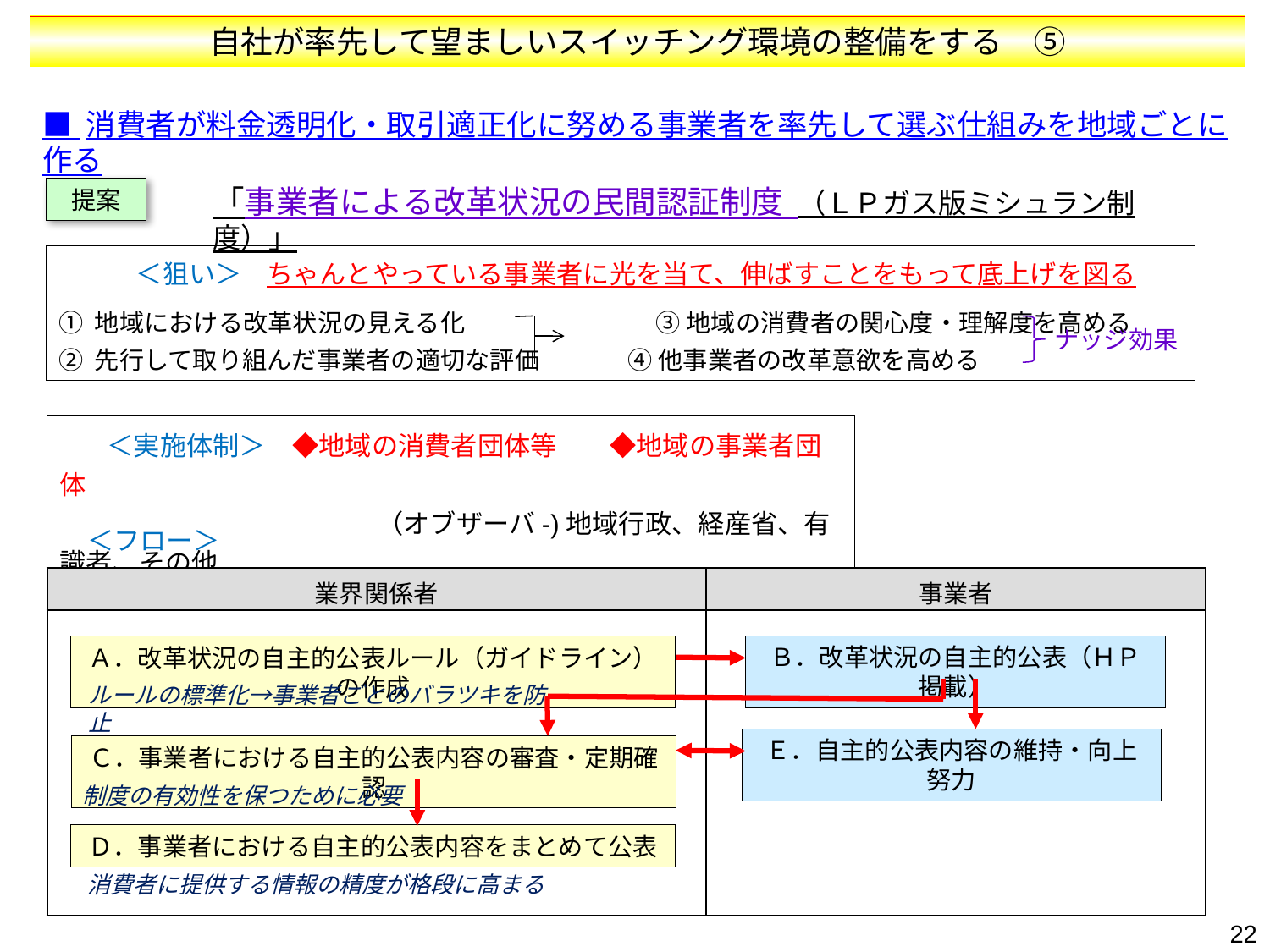

自社が率先して望ましいスイッチング環境の整備をする　⑤
■ 消費者が料金透明化・取引適正化に努める事業者を率先して選ぶ仕組みを地域ごとに作る
「事業者による改革状況の民間認証制度  （ＬＰガス版ミシュラン制度）」
提案
　　　＜狙い＞　ちゃんとやっている事業者に光を当て、伸ばすことをもって底上げを図る
① 地域における改革状況の見える化　　　　　　　　③ 地域の消費者の関心度・理解度を高める
② 先行して取り組んだ事業者の適切な評価　　　　④ 他事業者の改革意欲を高める

ナッジ効果
　　　＜実施体制＞　◆地域の消費者団体等　　◆地域の事業者団体
　　　　　　　　　　　　（オブザーバ-)地域行政、経産省、有識者、その他
＜フロー＞
| 業界関係者 | 事業者 |
| --- | --- |
|  |  |
Ｂ．改革状況の自主的公表（ＨＰ掲載）
Ａ．改革状況の自主的公表ルール（ガイドライン）の作成
ルールの標準化→事業者ごとのバラツキを防止
Ｅ．自主的公表内容の維持・向上努力
Ｃ．事業者における自主的公表内容の審査・定期確認
制度の有効性を保つために必要
Ｄ．事業者における自主的公表内容をまとめて公表
消費者に提供する情報の精度が格段に高まる
22